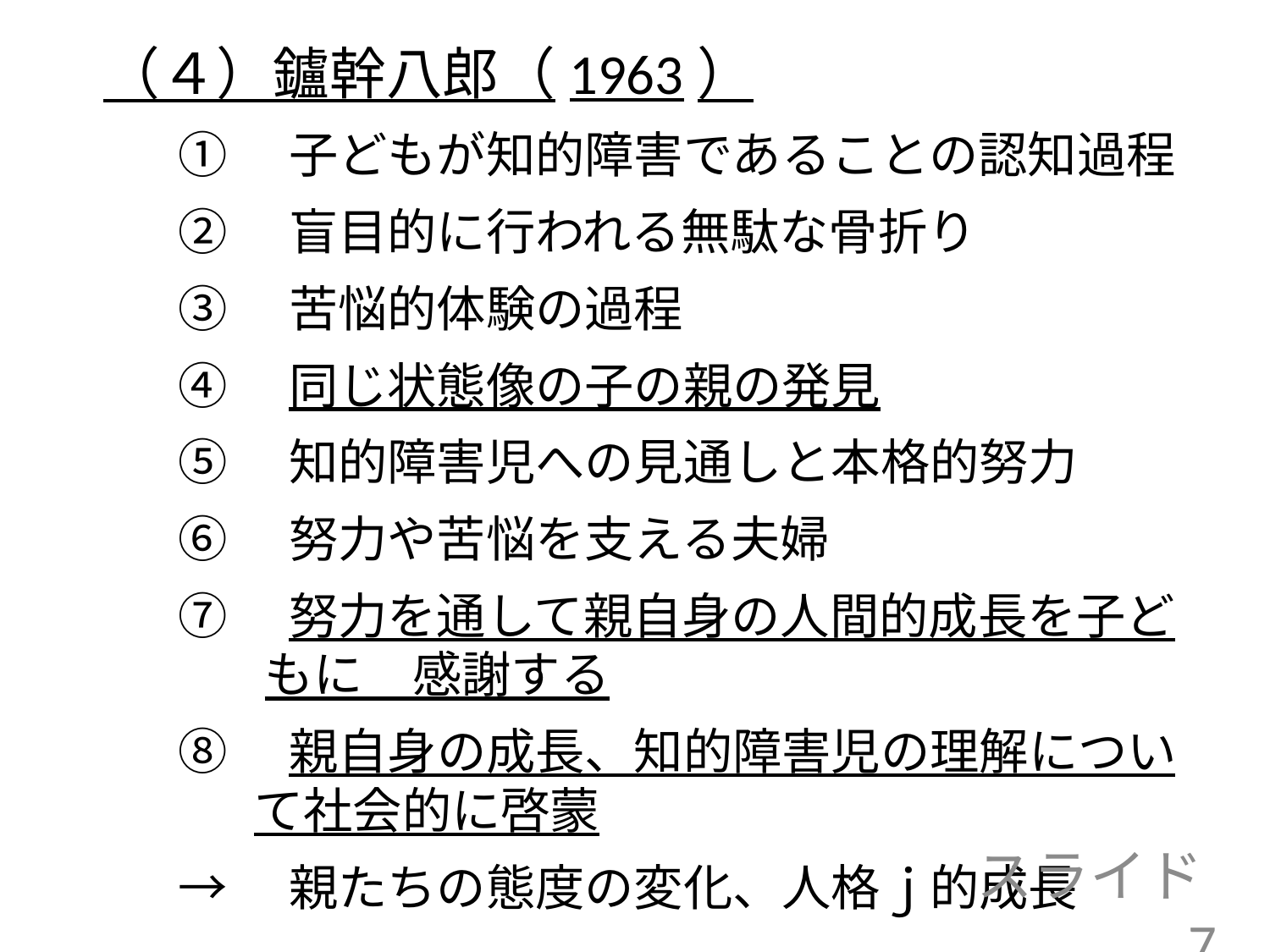

（４）鑪幹八郎（1963）
①　子どもが知的障害であることの認知過程
②　盲目的に行われる無駄な骨折り
③　苦悩的体験の過程
④　同じ状態像の子の親の発見
⑤　知的障害児への見通しと本格的努力
⑥　努力や苦悩を支える夫婦
⑦　努力を通して親自身の人間的成長を子どもに　感謝する
⑧　親自身の成長、知的障害児の理解について社会的に啓蒙
→　親たちの態度の変化、人格ｊ的成長
スライド7